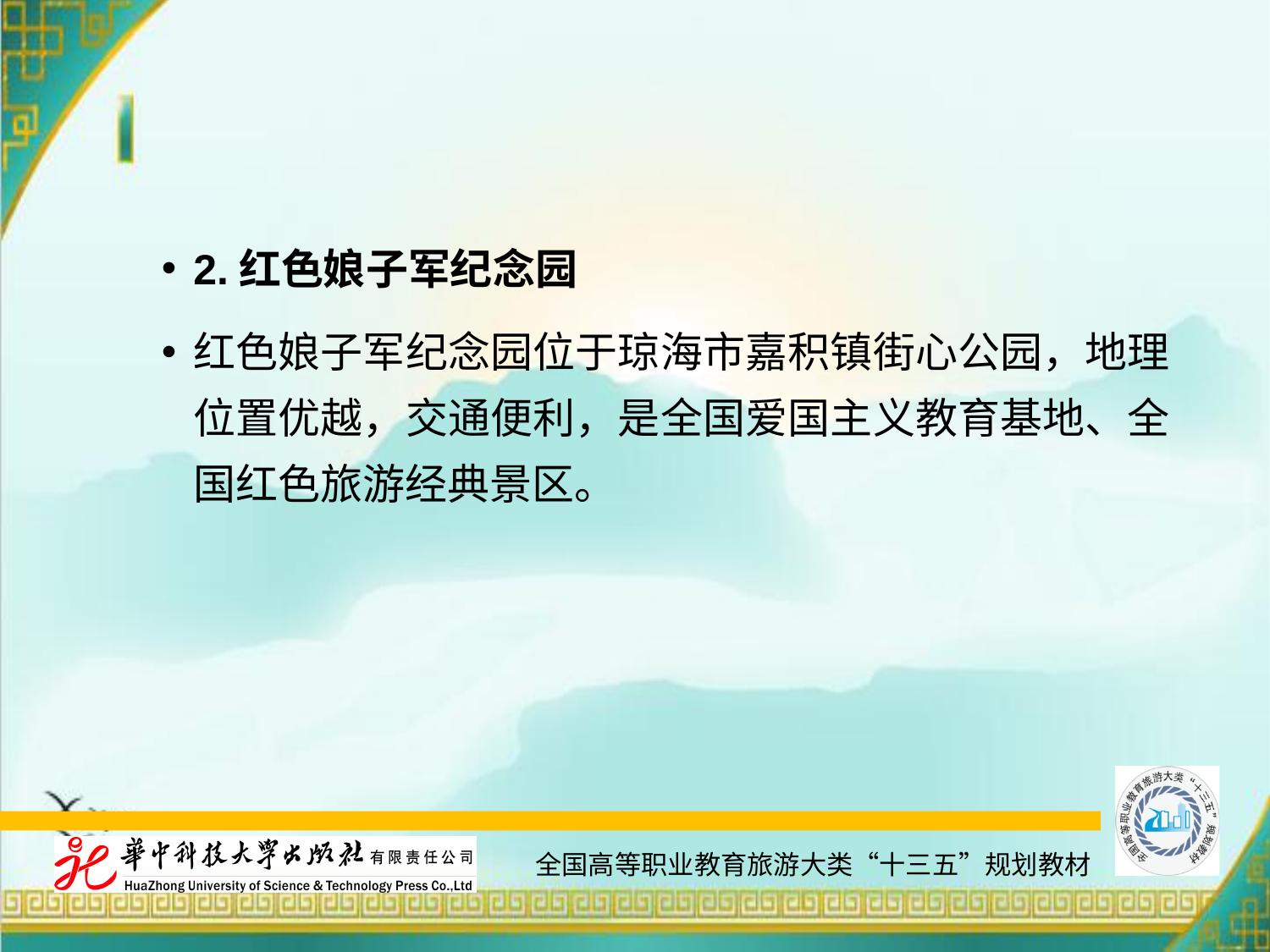

#
2.红色娘子军纪念园
红色娘子军纪念园位于琼海市嘉积镇街心公园，地理位置优越，交通便利，是全国爱国主义教育基地、全国红色旅游经典景区。